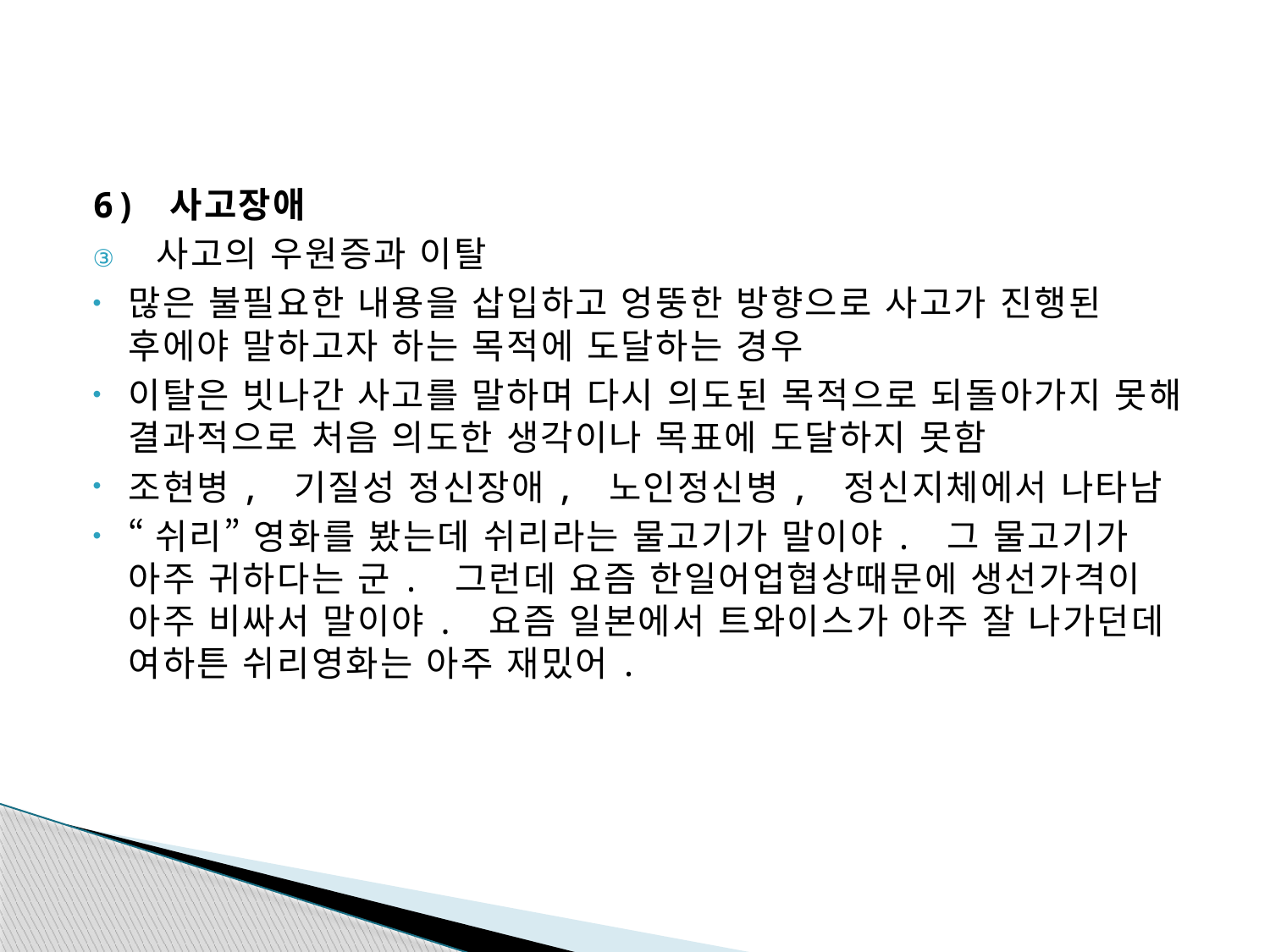

#
6) 사고장애
사고의 우원증과 이탈
많은 불필요한 내용을 삽입하고 엉뚱한 방향으로 사고가 진행된 후에야 말하고자 하는 목적에 도달하는 경우
이탈은 빗나간 사고를 말하며 다시 의도된 목적으로 되돌아가지 못해 결과적으로 처음 의도한 생각이나 목표에 도달하지 못함
조현병, 기질성 정신장애, 노인정신병, 정신지체에서 나타남
“쉬리” 영화를 봤는데 쉬리라는 물고기가 말이야. 그 물고기가 아주 귀하다는 군. 그런데 요즘 한일어업협상때문에 생선가격이 아주 비싸서 말이야. 요즘 일본에서 트와이스가 아주 잘 나가던데 여하튼 쉬리영화는 아주 재밌어.